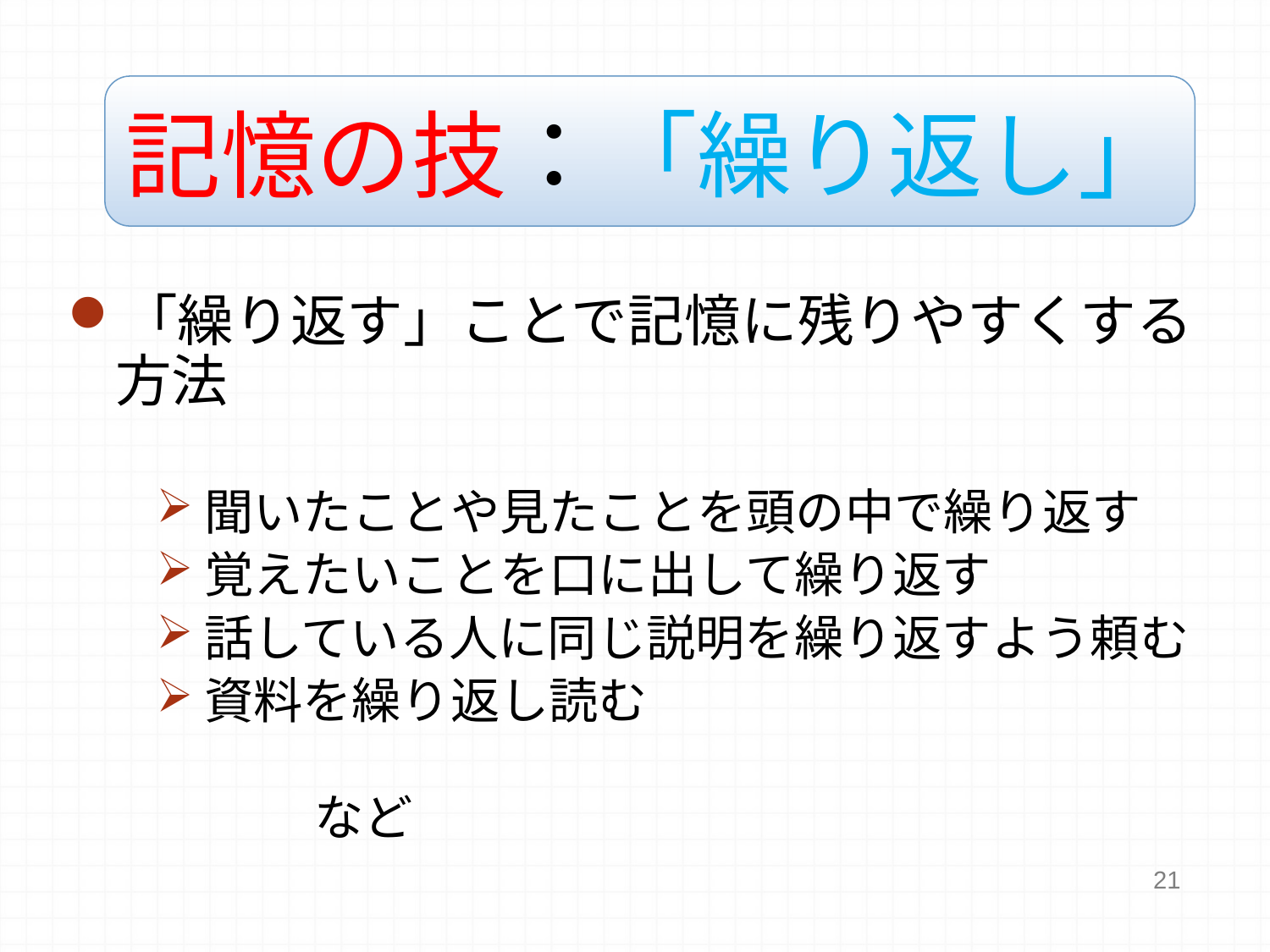

# 記憶の技：「繰り返し」

「繰り返す」ことで記憶に残りやすくする方法

聞いたことや見たことを頭の中で繰り返す
覚えたいことを口に出して繰り返す
話している人に同じ説明を繰り返すよう頼む
資料を繰り返し読む
　　　　　　　　　　　　　　　　　　　　　　　　　　　　など
21